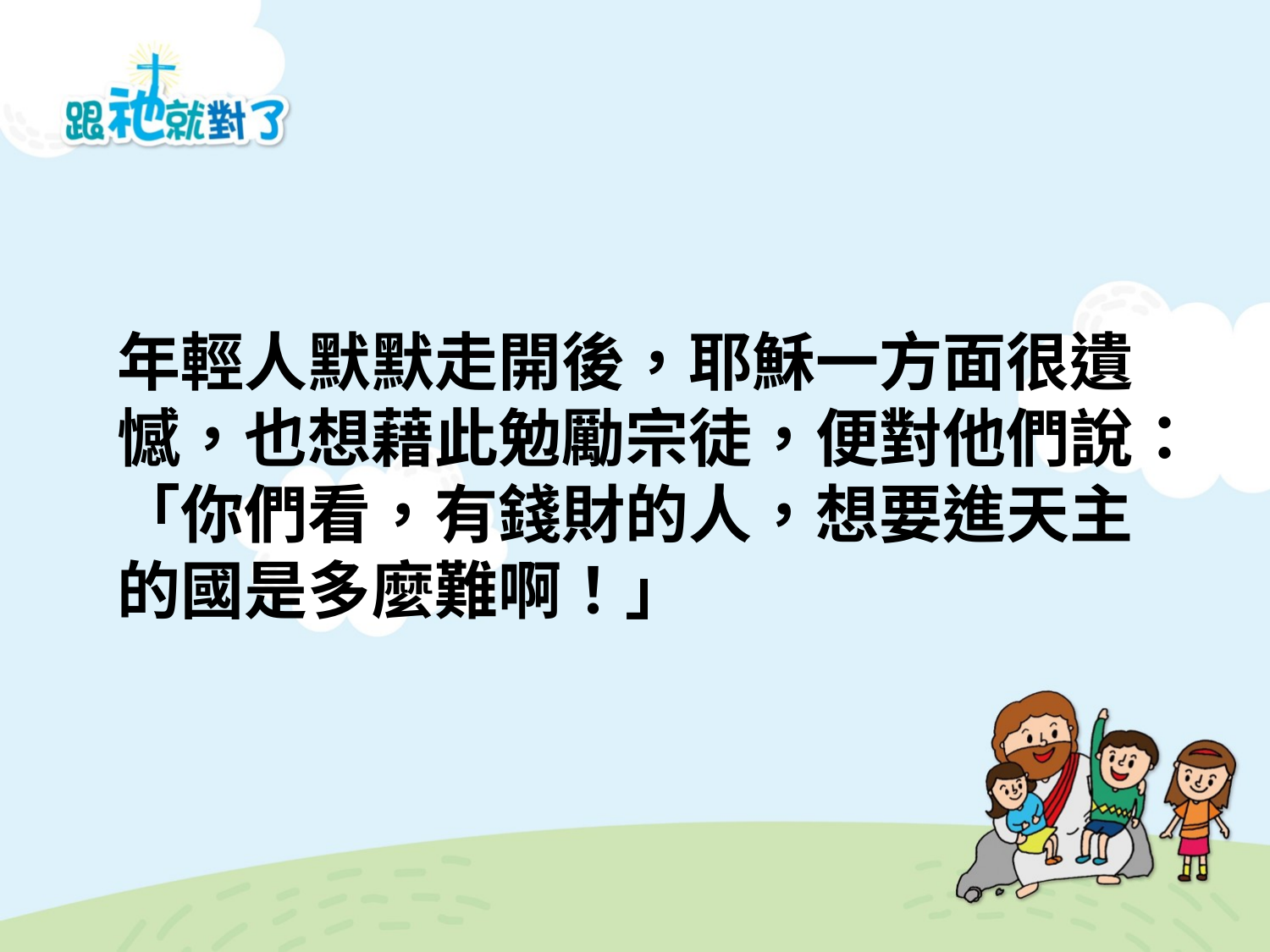

年輕人默默走開後，耶穌一方面很遺憾，也想藉此勉勵宗徒，便對他們說：「你們看，有錢財的人，想要進天主的國是多麼難啊！」